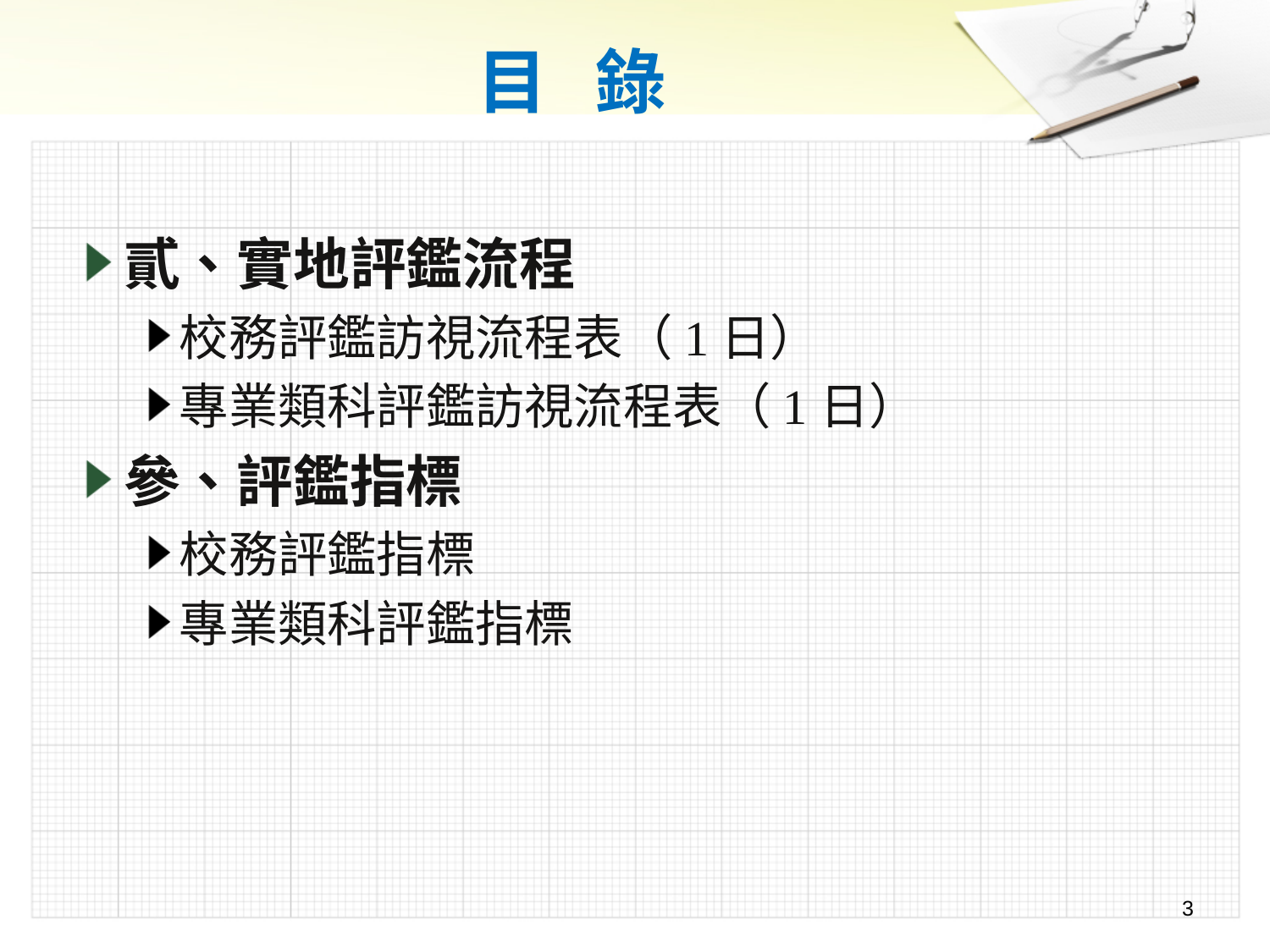

# 目   錄
貳、實地評鑑流程
校務評鑑訪視流程表（1日）
專業類科評鑑訪視流程表（1日）
參、評鑑指標
校務評鑑指標
專業類科評鑑指標
3